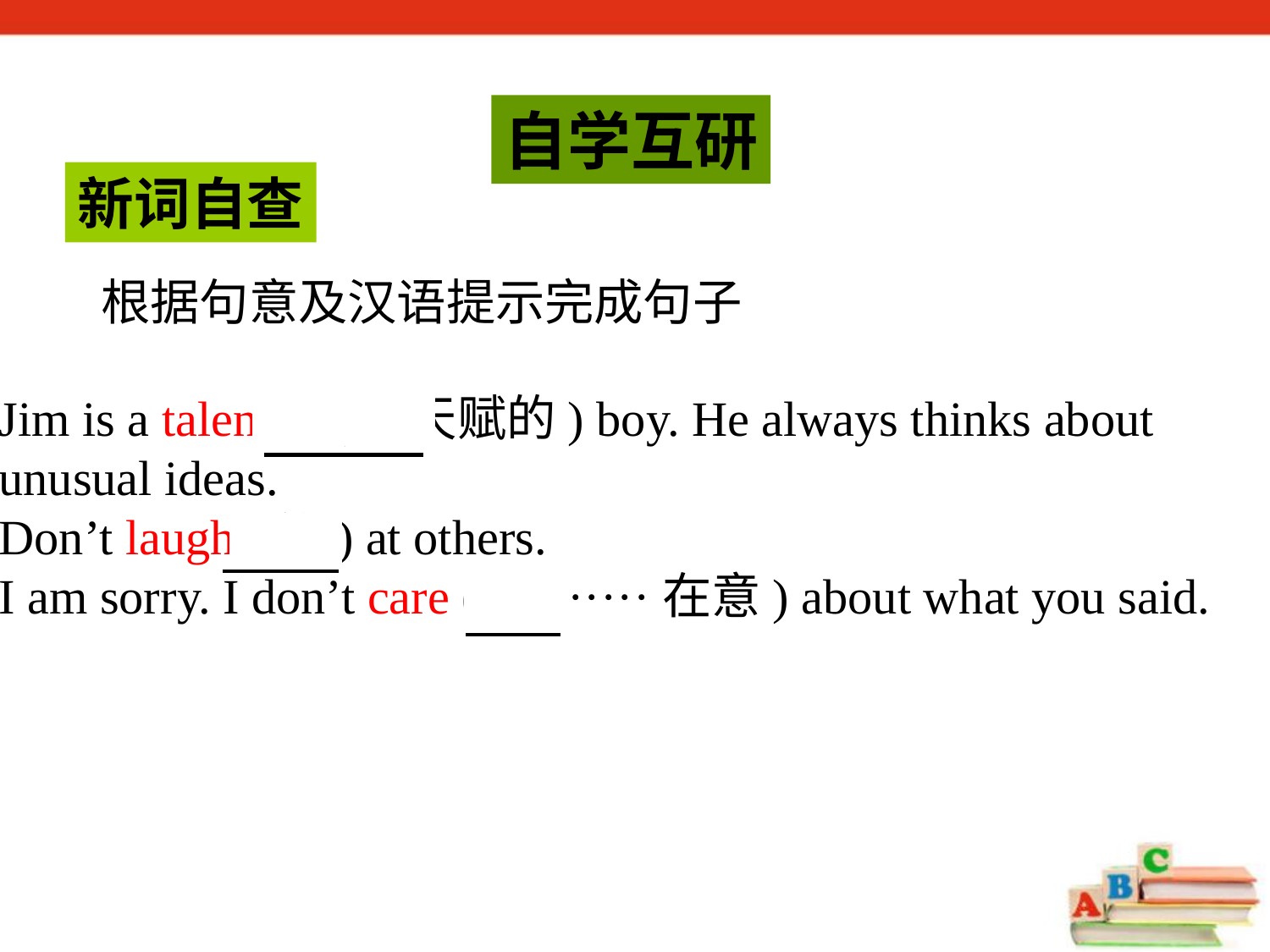

自学互研
新词自查
根据句意及汉语提示完成句子
1. Jim is a talented (有天赋的) boy. He always thinks about
    unusual ideas.
2. Don’t laugh (笑) at others.
3. I am sorry. I don’t care (对······在意) about what you said.